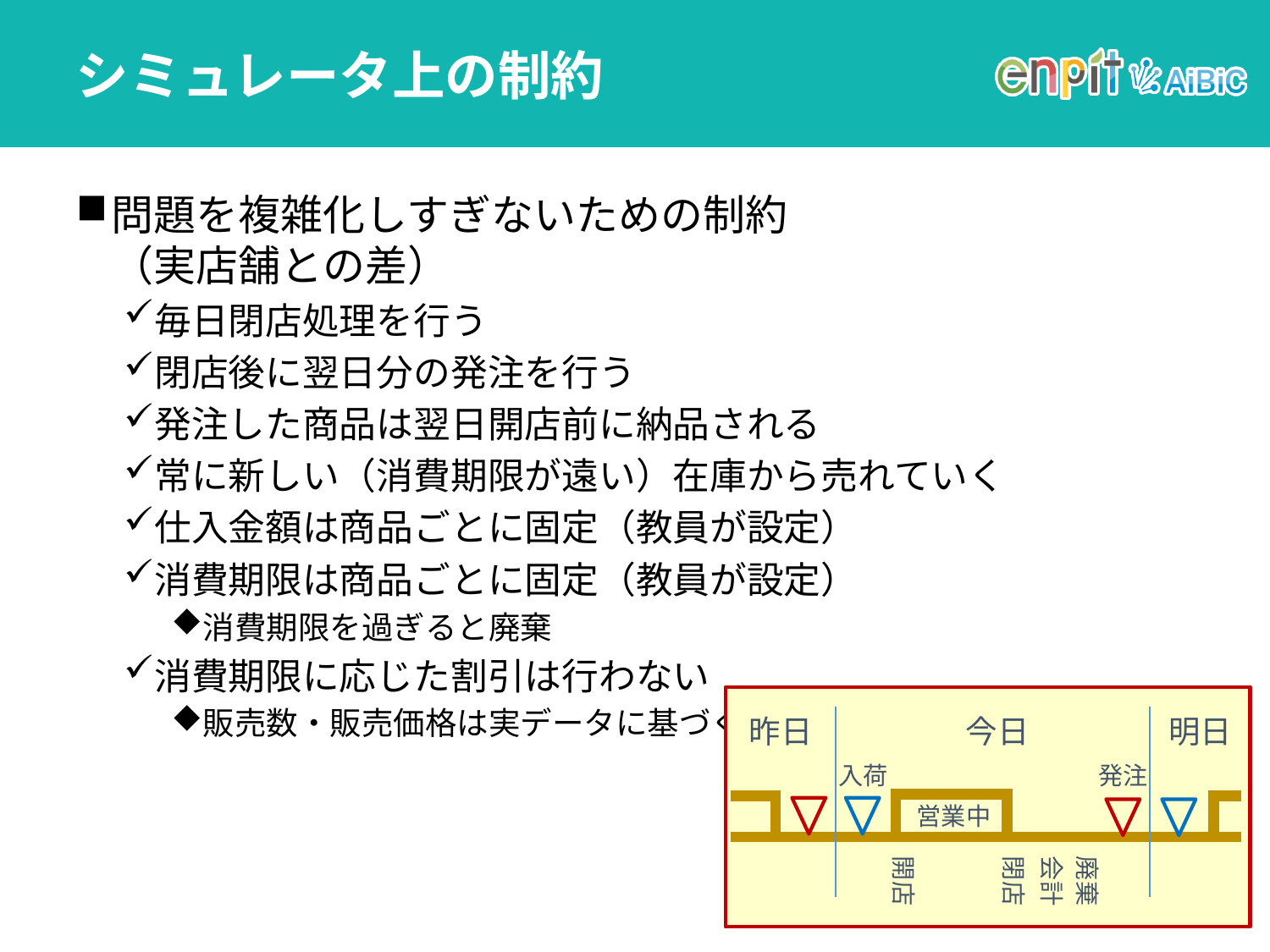

# シミュレータ上の制約
問題を複雑化しすぎないための制約
（実店舗との差）
毎日閉店処理を行う
閉店後に翌日分の発注を行う
発注した商品は翌日開店前に納品される
常に新しい（消費期限が遠い）在庫から売れていく
仕入金額は商品ごとに固定（教員が設定）
消費期限は商品ごとに固定（教員が設定）
消費期限を過ぎると廃棄
消費期限に応じた割引は行わない
販売数・販売価格は実データに基づく

昨日
今日
明日
入荷
発注
営業中

開店
閉店
会計
廃棄
12